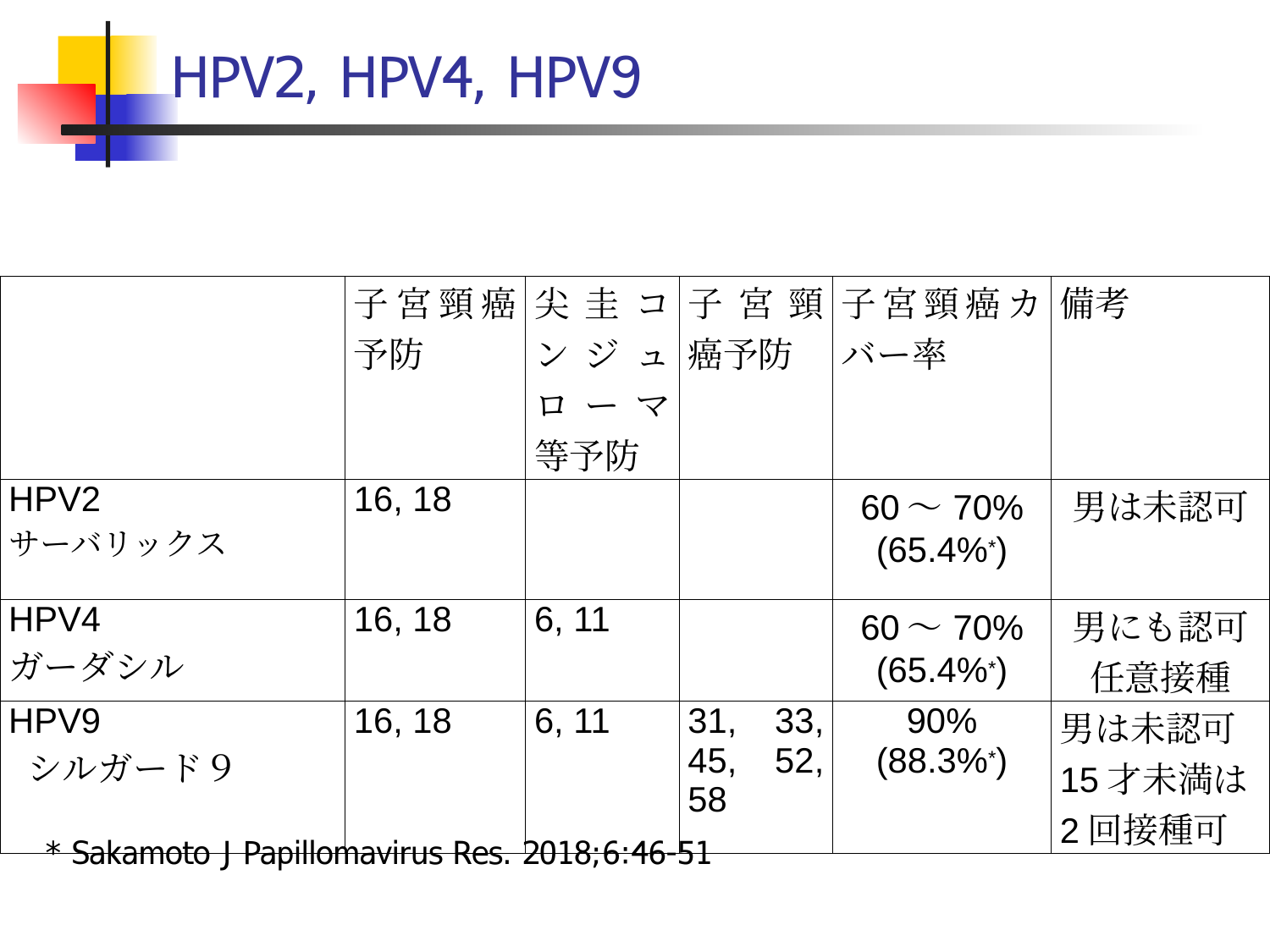

# HPV2, HPV4, HPV9
|  | 子宮頸癌予防 | 尖圭コンジュローマ等予防 | 子宮頸癌予防 | 子宮頸癌カバー率 | 備考 |
| --- | --- | --- | --- | --- | --- |
| HPV2 サーバリックス | 16, 18 |  |  | 60～70% (65.4%\*) | 男は未認可 |
| HPV4 ガーダシル | 16, 18 | 6, 11 |  | 60～70% (65.4%\*) | 男にも認可任意接種 |
| HPV9 シルガード９ | 16, 18 | 6, 11 | 31, 33, 45, 52, 58 | 90% (88.3%\*) | 男は未認可 15才未満は2回接種可 |
* Sakamoto J Papillomavirus Res. 2018;6:46-51